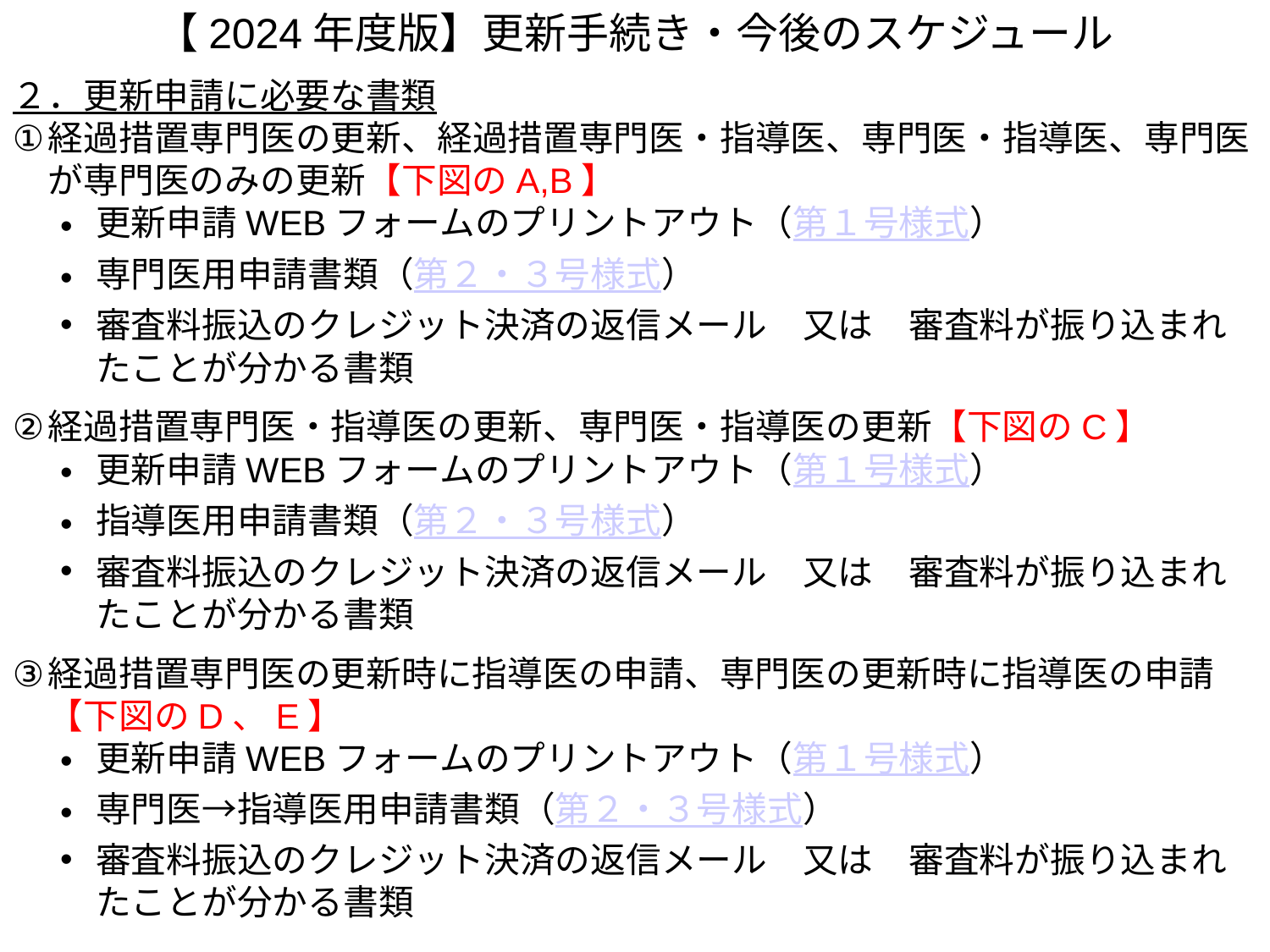

【2024年度版】更新手続き・今後のスケジュール

２．更新申請に必要な書類
経過措置専門医の更新、経過措置専門医・指導医、専門医・指導医、専門医が専門医のみの更新【下図のA,B】
更新申請WEBフォームのプリントアウト（第１号様式）
専門医用申請書類（第２・３号様式）
審査料振込のクレジット決済の返信メール　又は　審査料が振り込まれたことが分かる書類

経過措置専門医・指導医の更新、専門医・指導医の更新【下図のC】
更新申請WEBフォームのプリントアウト（第１号様式）
指導医用申請書類（第２・３号様式）
審査料振込のクレジット決済の返信メール　又は　審査料が振り込まれたことが分かる書類

経過措置専門医の更新時に指導医の申請、専門医の更新時に指導医の申請【下図のD、E】
更新申請WEBフォームのプリントアウト（第１号様式）
専門医→指導医用申請書類（第２・３号様式）
審査料振込のクレジット決済の返信メール　又は　審査料が振り込まれたことが分かる書類